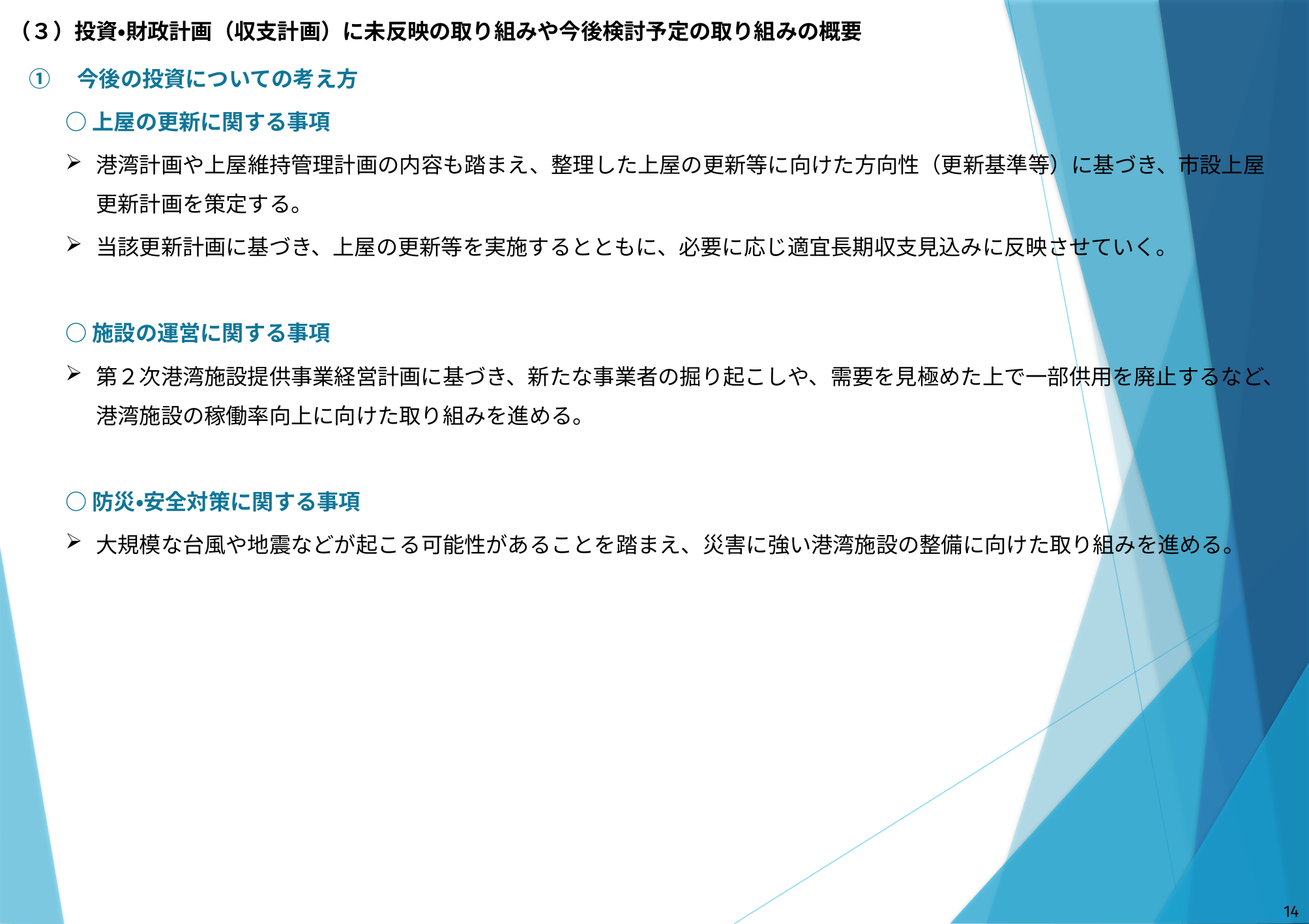

（３）投資・財政計画（収支計画）に未反映の取り組みや今後検討予定の取り組みの概要
①　今後の投資についての考え方
○上屋の更新に関する事項
港湾計画や上屋維持管理計画の内容も踏まえ、整理した上屋の更新等に向けた方向性（更新基準等）に基づき、市設上屋更新計画を策定する。
当該更新計画に基づき、上屋の更新等を実施するとともに、必要に応じ適宜長期収支見込みに反映させていく。

○施設の運営に関する事項
第２次港湾施設提供事業経営計画に基づき、新たな事業者の掘り起こしや、需要を見極めた上で一部供用を廃止するなど、港湾施設の稼働率向上に向けた取り組みを進める。

○防災・安全対策に関する事項
大規模な台風や地震などが起こる可能性があることを踏まえ、災害に強い港湾施設の整備に向けた取り組みを進める。
14